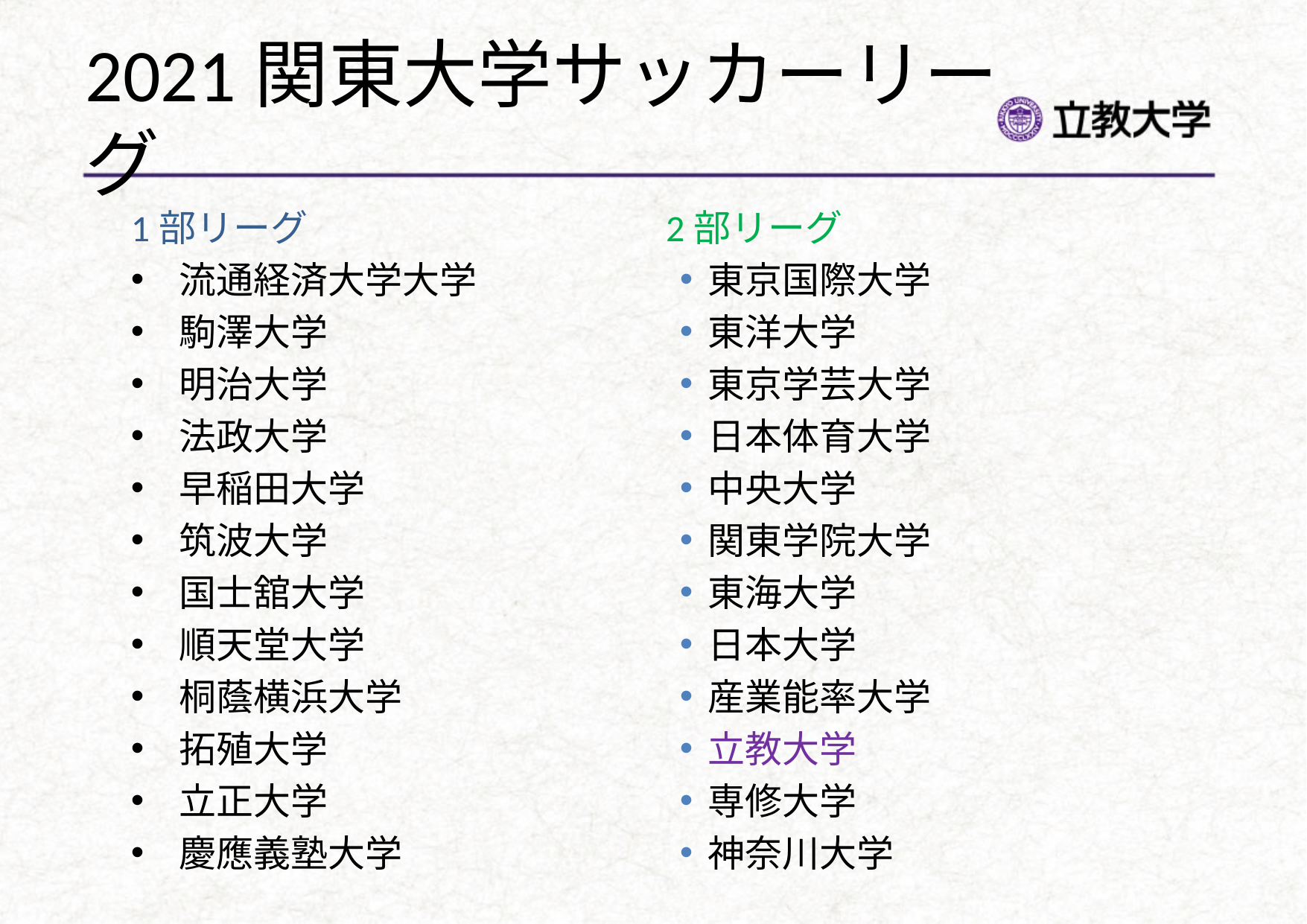

# 2021関東大学サッカーリーグ
2部リーグ
東京国際大学
東洋大学
東京学芸大学
日本体育大学
中央大学
関東学院大学
東海大学
日本大学
産業能率大学
立教大学
専修大学
神奈川大学

1部リーグ
流通経済大学大学
駒澤大学
明治大学
法政大学
早稲田大学
筑波大学
国士舘大学
順天堂大学
桐蔭横浜大学
拓殖大学
立正大学
慶應義塾大学